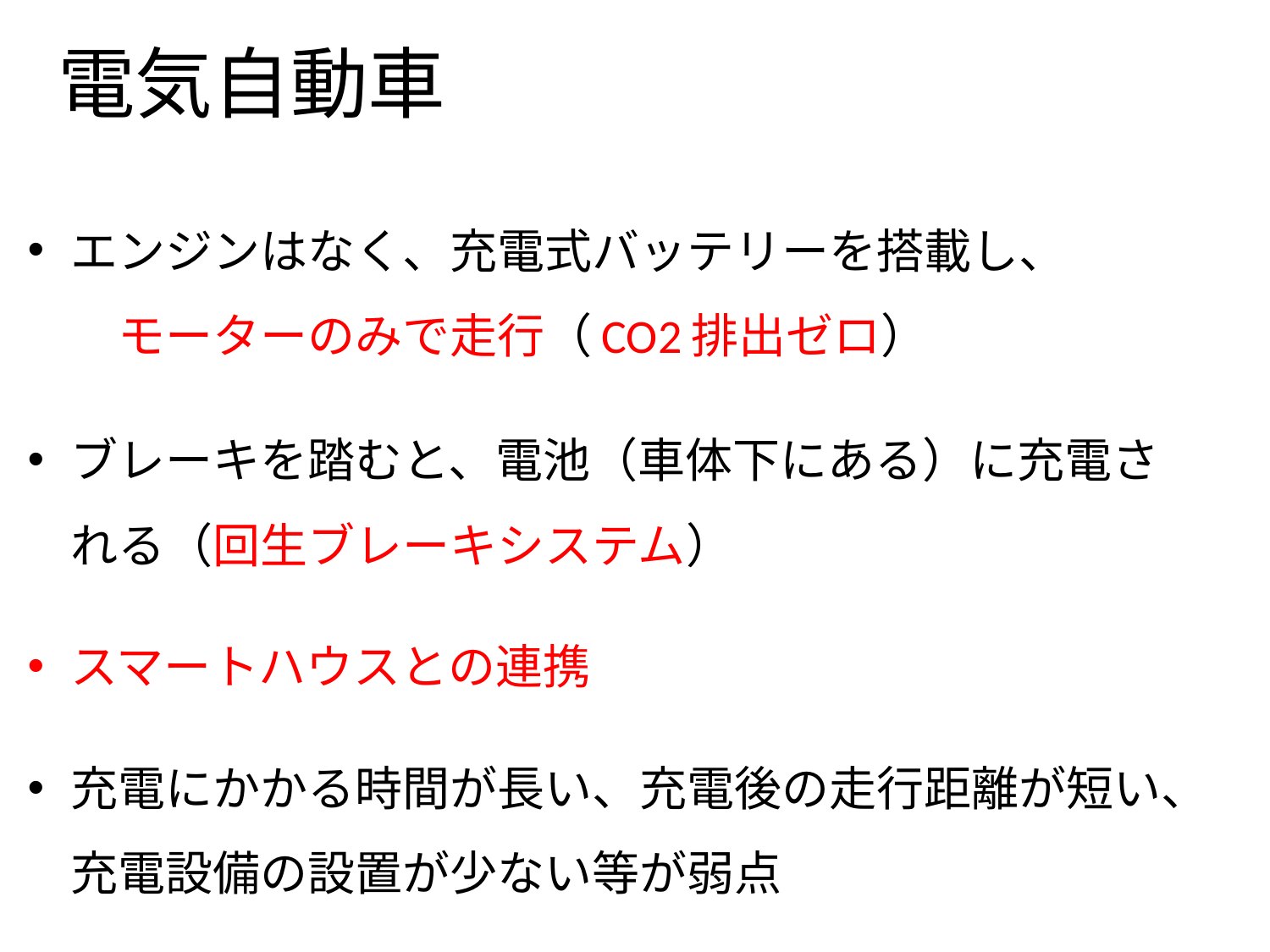

# 電気自動車
エンジンはなく、充電式バッテリーを搭載し、　　　モーターのみで走行（CO2排出ゼロ）

ブレーキを踏むと、電池（車体下にある）に充電される（回生ブレーキシステム）

スマートハウスとの連携

充電にかかる時間が長い、充電後の走行距離が短い、充電設備の設置が少ない等が弱点